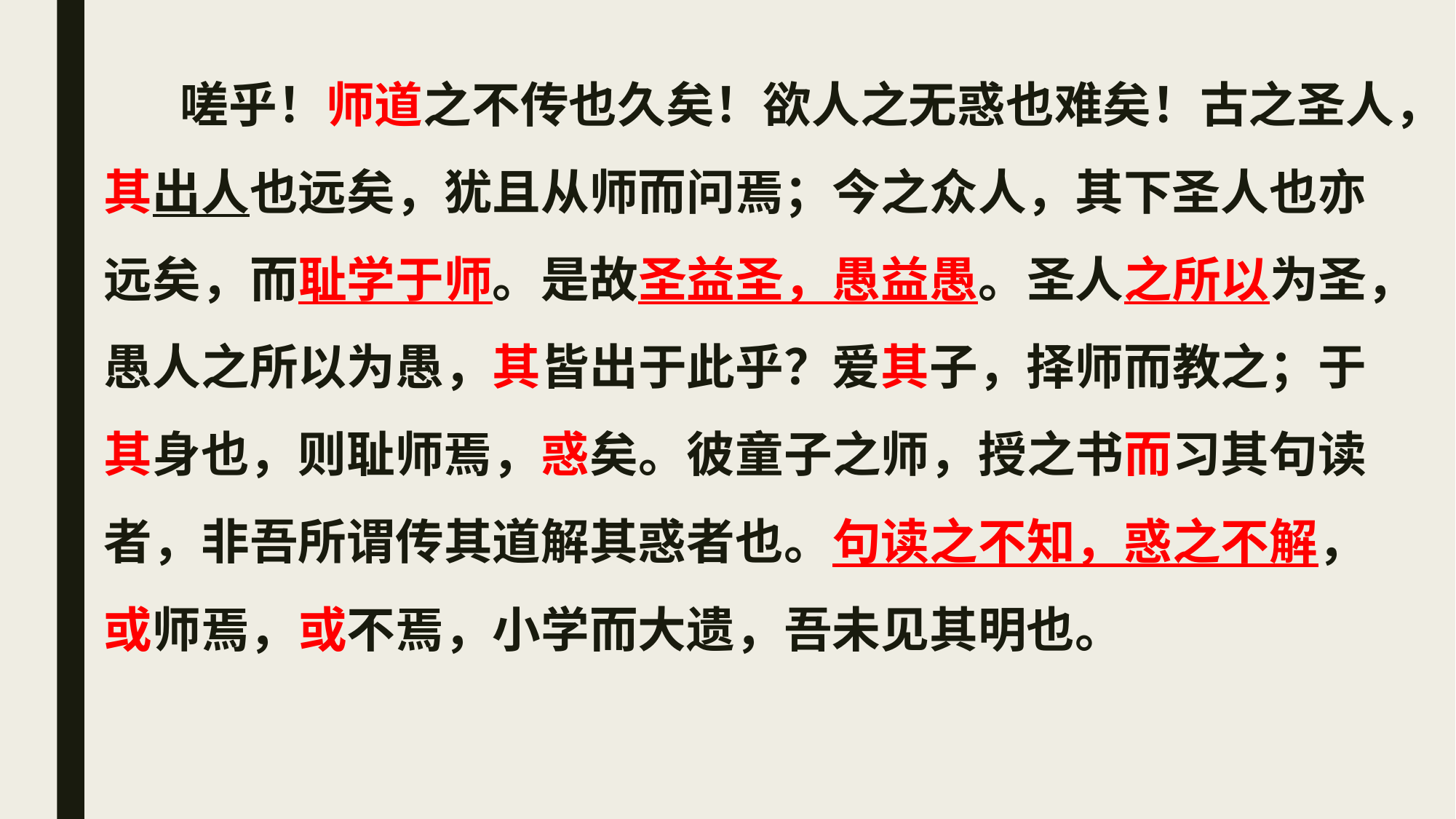

嗟乎！师道之不传也久矣！欲人之无惑也难矣！古之圣人，其出人也远矣，犹且从师而问焉；今之众人，其下圣人也亦远矣，而耻学于师。是故圣益圣，愚益愚。圣人之所以为圣，愚人之所以为愚，其皆出于此乎？爱其子，择师而教之；于其身也，则耻师焉，惑矣。彼童子之师，授之书而习其句读者，非吾所谓传其道解其惑者也。句读之不知，惑之不解，或师焉，或不焉，小学而大遗，吾未见其明也。